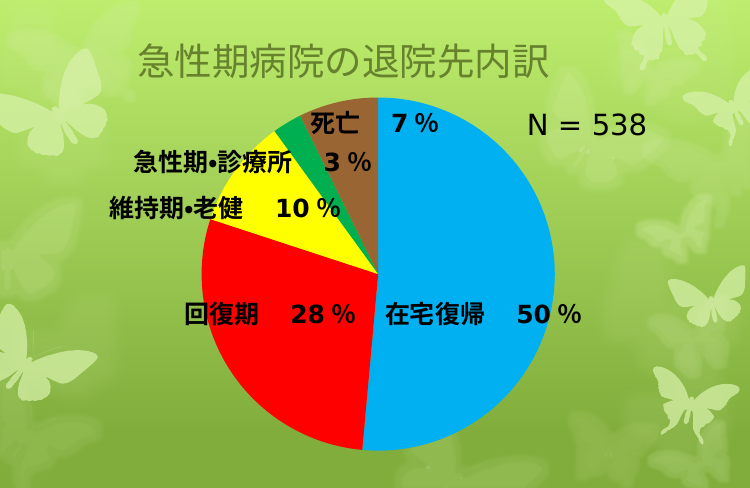

急性期病院の退院先内訳

### Chart

| Category |  |
|---|---|
| 転帰：在宅復帰患者数 | 268.0 |
| 転帰：回復期病院へ転院数 | 149.0 |
| 維持期 | 52.0 |
| 急性期 | 14.0 |
| 死亡 | 38.0 |
N = 538
死亡　7％
急性期・診療所　3％
維持期・老健　10％
回復期　28％
在宅復帰　50％